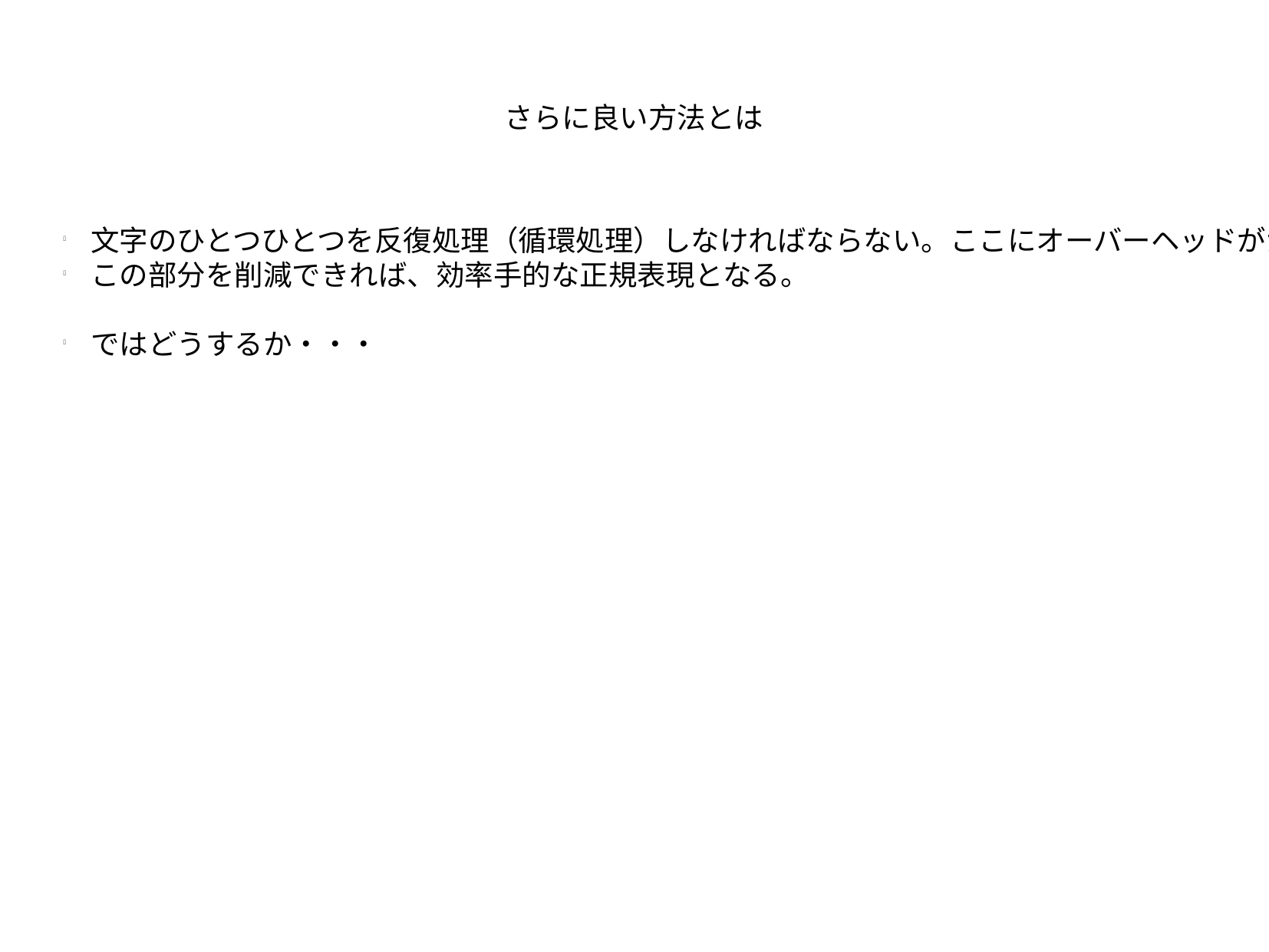

さらに良い方法とは
文字のひとつひとつを反復処理（循環処理）しなければならない。ここにオーバーヘッドがかかる。
この部分を削減できれば、効率手的な正規表現となる。

ではどうするか・・・